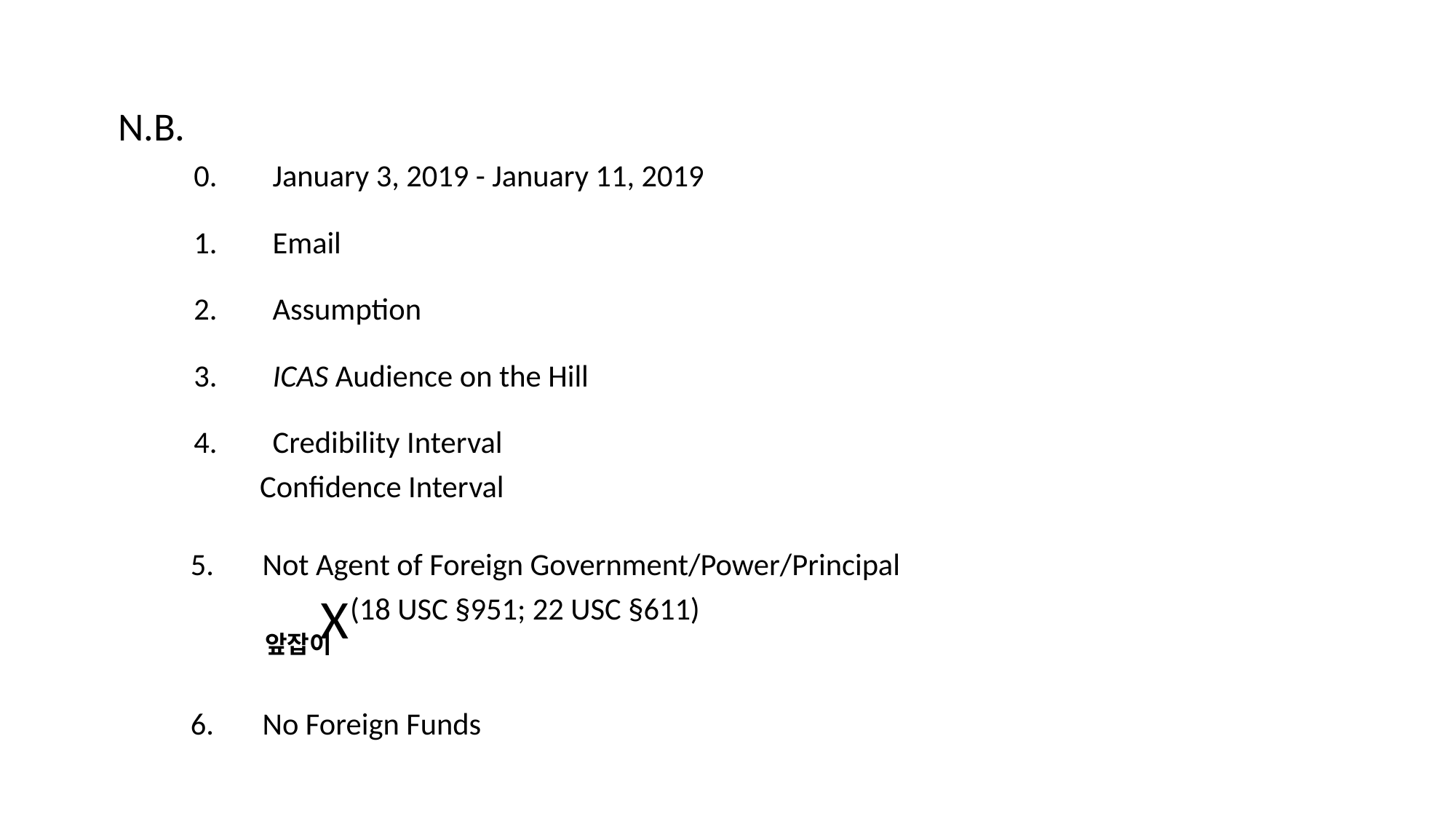

#
 N.B.
            0.        January 3, 2019 - January 11, 2019
            1.        Email
            2.        Assumption
            3.        ICAS Audience on the Hill
            4.        Credibility Interval
	          Confidence Interval
	5.       Not Agent of Foreign Government/Power/Principal
                            	(18 USC §951; 22 USC §611)
	          앞잡이

	6.       No Foreign Funds
X